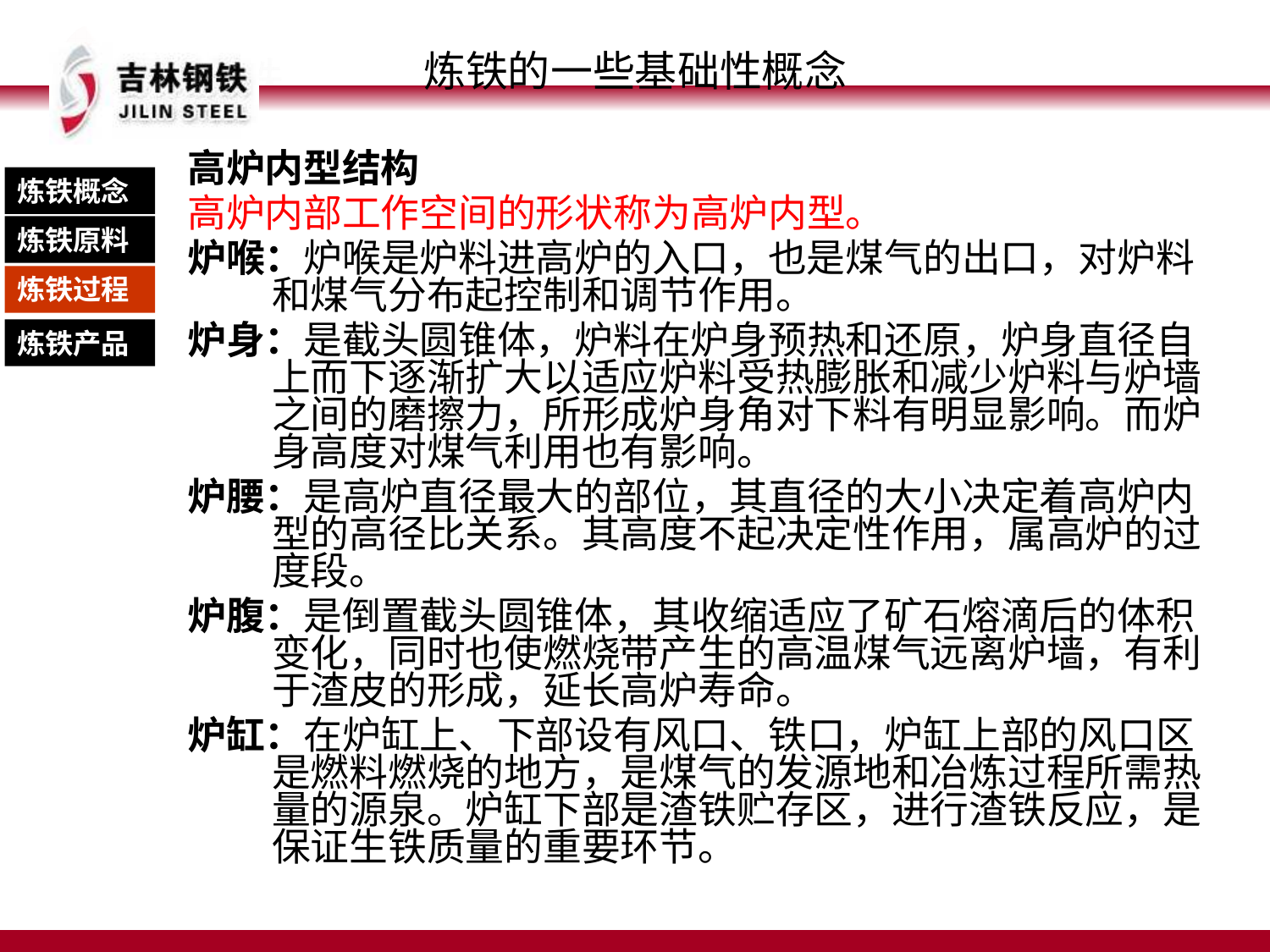

炼铁的一些基础性概念
高炉内型结构
高炉内部工作空间的形状称为高炉内型。
炉喉：炉喉是炉料进高炉的入口，也是煤气的出口，对炉料和煤气分布起控制和调节作用。
炉身：是截头圆锥体，炉料在炉身预热和还原，炉身直径自上而下逐渐扩大以适应炉料受热膨胀和减少炉料与炉墙之间的磨擦力，所形成炉身角对下料有明显影响。而炉身高度对煤气利用也有影响。
炉腰：是高炉直径最大的部位，其直径的大小决定着高炉内型的高径比关系。其高度不起决定性作用，属高炉的过度段。
炉腹：是倒置截头圆锥体，其收缩适应了矿石熔滴后的体积变化，同时也使燃烧带产生的高温煤气远离炉墙，有利于渣皮的形成，延长高炉寿命。
炉缸：在炉缸上、下部设有风口、铁口，炉缸上部的风口区是燃料燃烧的地方，是煤气的发源地和冶炼过程所需热量的源泉。炉缸下部是渣铁贮存区，进行渣铁反应，是保证生铁质量的重要环节。

炼铁概念
炼铁原料
炼铁过程
炼铁产品